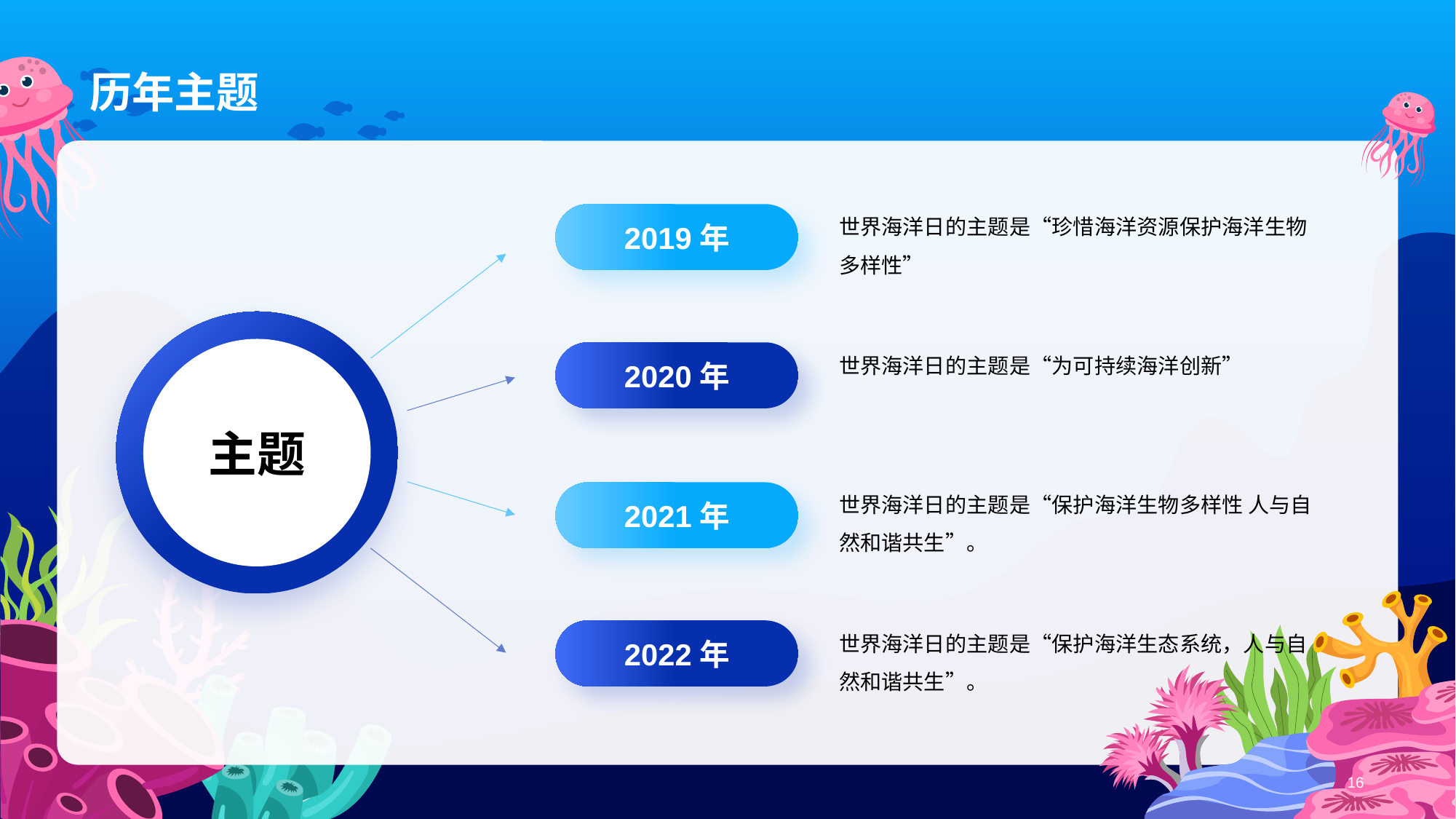

# 历年主题
世界海洋日的主题是“珍惜海洋资源保护海洋生物多样性”
2019年
世界海洋日的主题是“为可持续海洋创新”
2020年
世界海洋日的主题是“保护海洋生物多样性 人与自然和谐共生”。
2021年
世界海洋日的主题是“保护海洋生态系统，人与自然和谐共生”。
2022年

主题
16